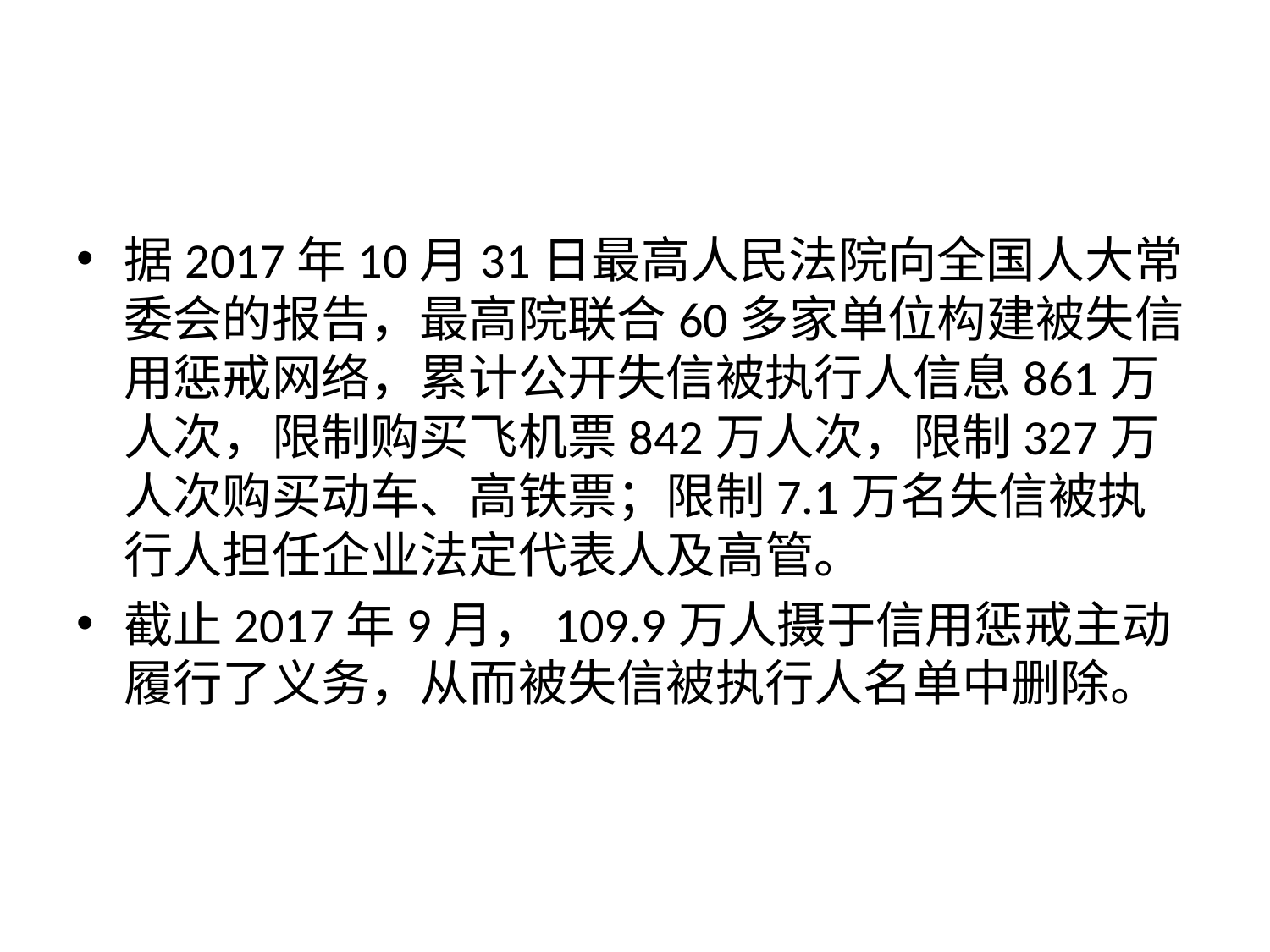

#
据2017年10月31日最高人民法院向全国人大常委会的报告，最高院联合60多家单位构建被失信用惩戒网络，累计公开失信被执行人信息861万人次，限制购买飞机票842万人次，限制327万人次购买动车、高铁票；限制7.1万名失信被执行人担任企业法定代表人及高管。
截止2017年9月，109.9万人摄于信用惩戒主动履行了义务，从而被失信被执行人名单中删除。